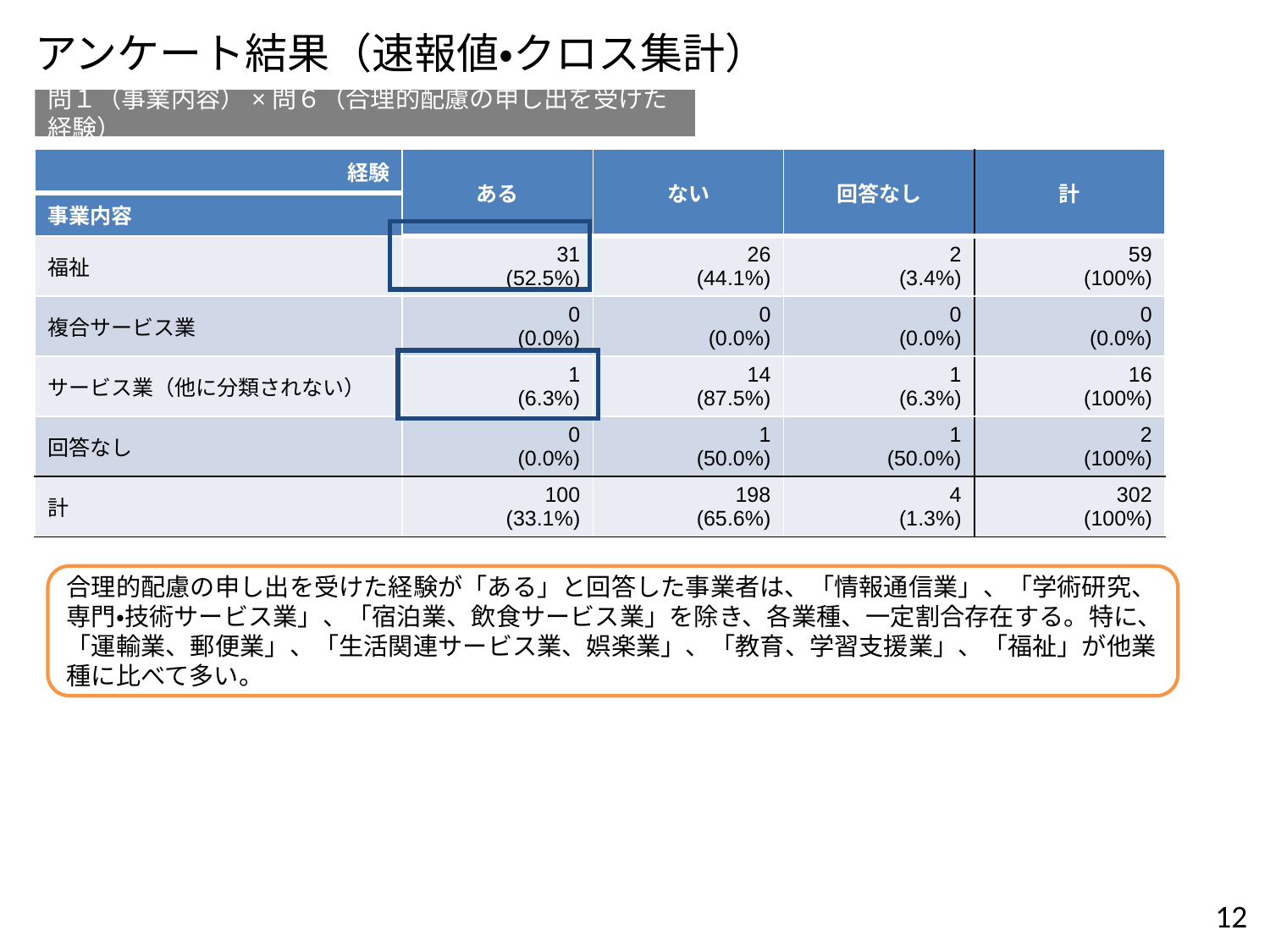

アンケート結果（速報値・クロス集計）

問１（事業内容）×問６（合理的配慮の申し出を受けた経験）
| 経験 | ある | ない | 回答なし | 計 |
| --- | --- | --- | --- | --- |
| 事業内容 |  |  |  |  |
| 福祉 | 31 (52.5%) | 26 (44.1%) | 2 (3.4%) | 59 (100%) |
| 複合サービス業 | 0 (0.0%) | 0 (0.0%) | 0 (0.0%) | 0 (0.0%) |
| サービス業（他に分類されない） | 1 (6.3%) | 14 (87.5%) | 1 (6.3%) | 16 (100%) |
| 回答なし | 0 (0.0%) | 1 (50.0%) | 1 (50.0%) | 2 (100%) |
| 計 | 100 (33.1%) | 198 (65.6%) | 4 (1.3%) | 302 (100%) |
|  |
| --- |
|  |
| --- |
合理的配慮の申し出を受けた経験が「ある」と回答した事業者は、「情報通信業」、「学術研究、専門・技術サービス業」、「宿泊業、飲食サービス業」を除き、各業種、一定割合存在する。特に、「運輸業、郵便業」、「生活関連サービス業、娯楽業」、「教育、学習支援業」、「福祉」が他業種に比べて多い。
12